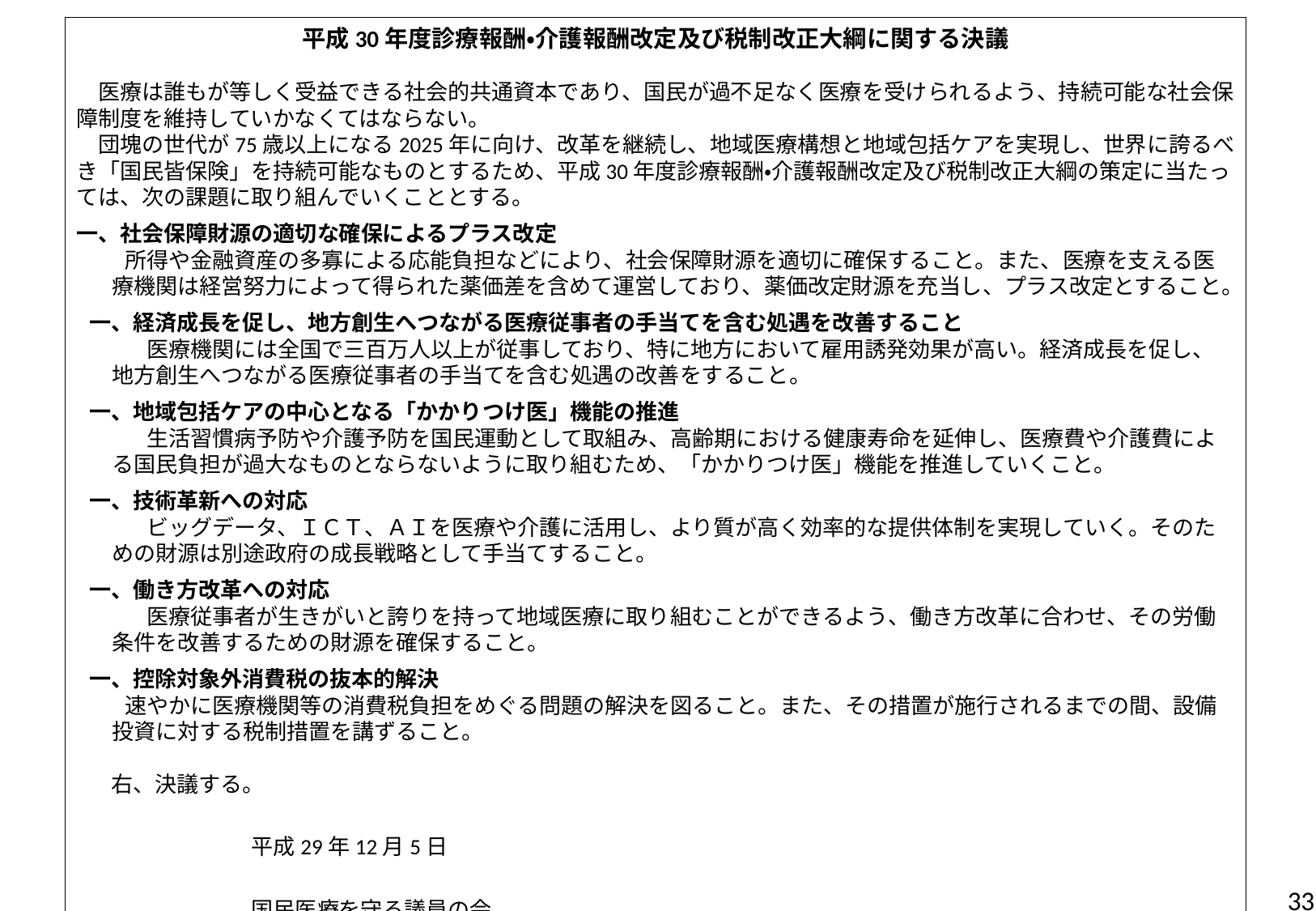

平成30年度診療報酬・介護報酬改定及び税制改正大綱に関する決議

　医療は誰もが等しく受益できる社会的共通資本であり、国民が過不足なく医療を受けられるよう、持続可能な社会保障制度を維持していかなくてはならない。
　団塊の世代が75歳以上になる2025年に向け、改革を継続し、地域医療構想と地域包括ケアを実現し、世界に誇るべき「国民皆保険」を持続可能なものとするため、平成30年度診療報酬・介護報酬改定及び税制改正大綱の策定に当たっては、次の課題に取り組んでいくこととする。
一、社会保障財源の適切な確保によるプラス改定
所得や金融資産の多寡による応能負担などにより、社会保障財源を適切に確保すること。また、医療を支える医療機関は経営努力によって得られた薬価差を含めて運営しており、薬価改定財源を充当し、プラス改定とすること。
一、経済成長を促し、地方創生へつながる医療従事者の手当てを含む処遇を改善すること
　医療機関には全国で三百万人以上が従事しており、特に地方において雇用誘発効果が高い。経済成長を促し、地方創生へつながる医療従事者の手当てを含む処遇の改善をすること。
一、地域包括ケアの中心となる「かかりつけ医」機能の推進
　生活習慣病予防や介護予防を国民運動として取組み、高齢期における健康寿命を延伸し、医療費や介護費による国民負担が過大なものとならないように取り組むため、「かかりつけ医」機能を推進していくこと。
一、技術革新への対応
　ビッグデータ、ＩＣＴ、ＡＩを医療や介護に活用し、より質が高く効率的な提供体制を実現していく。そのための財源は別途政府の成長戦略として手当てすること。
一、働き方改革への対応
　医療従事者が生きがいと誇りを持って地域医療に取り組むことができるよう、働き方改革に合わせ、その労働条件を改善するための財源を確保すること。
一、控除対象外消費税の抜本的解決
速やかに医療機関等の消費税負担をめぐる問題の解決を図ること。また、その措置が施行されるまでの間、設備投資に対する税制措置を講ずること。

　右、決議する。
　　　　　　　　　　　　　　　　　　　　　　　　　　　　　　　　　　　　　　　　　　　　　　　　　　　　　　　　　　　　平成29年12月5日
　　　　　　　　　　　　　　　　　　　　　　　　　　　　　　　　　　　　　　　　　　　　　　　　　　　　　　　　　　　　国民医療を守る議員の会
33